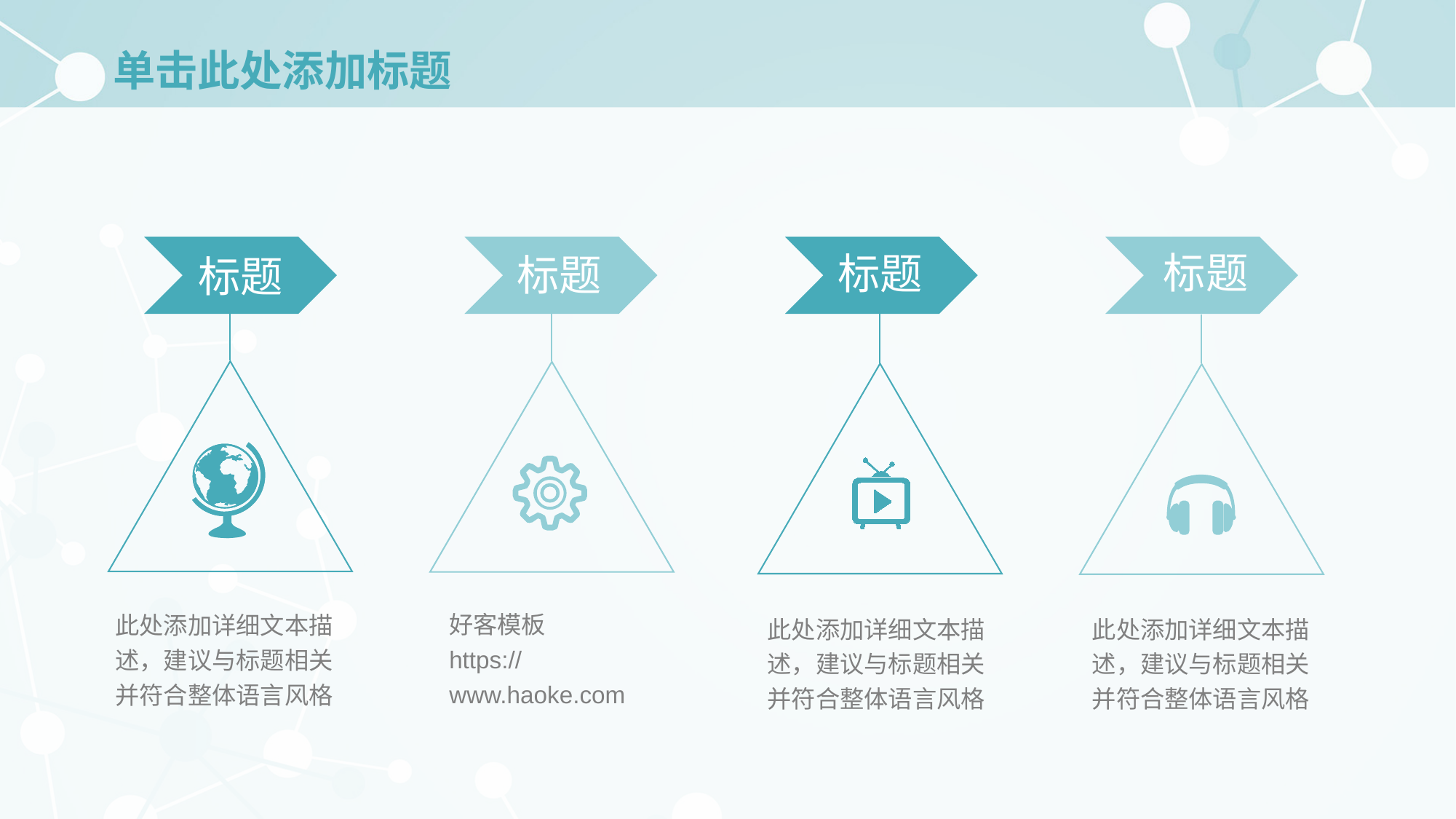

# 单击此处添加标题

标题

标题

标题

标题

好客模板
https://www.haoke.com
此处添加详细文本描述，建议与标题相关并符合整体语言风格
此处添加详细文本描述，建议与标题相关并符合整体语言风格
此处添加详细文本描述，建议与标题相关并符合整体语言风格